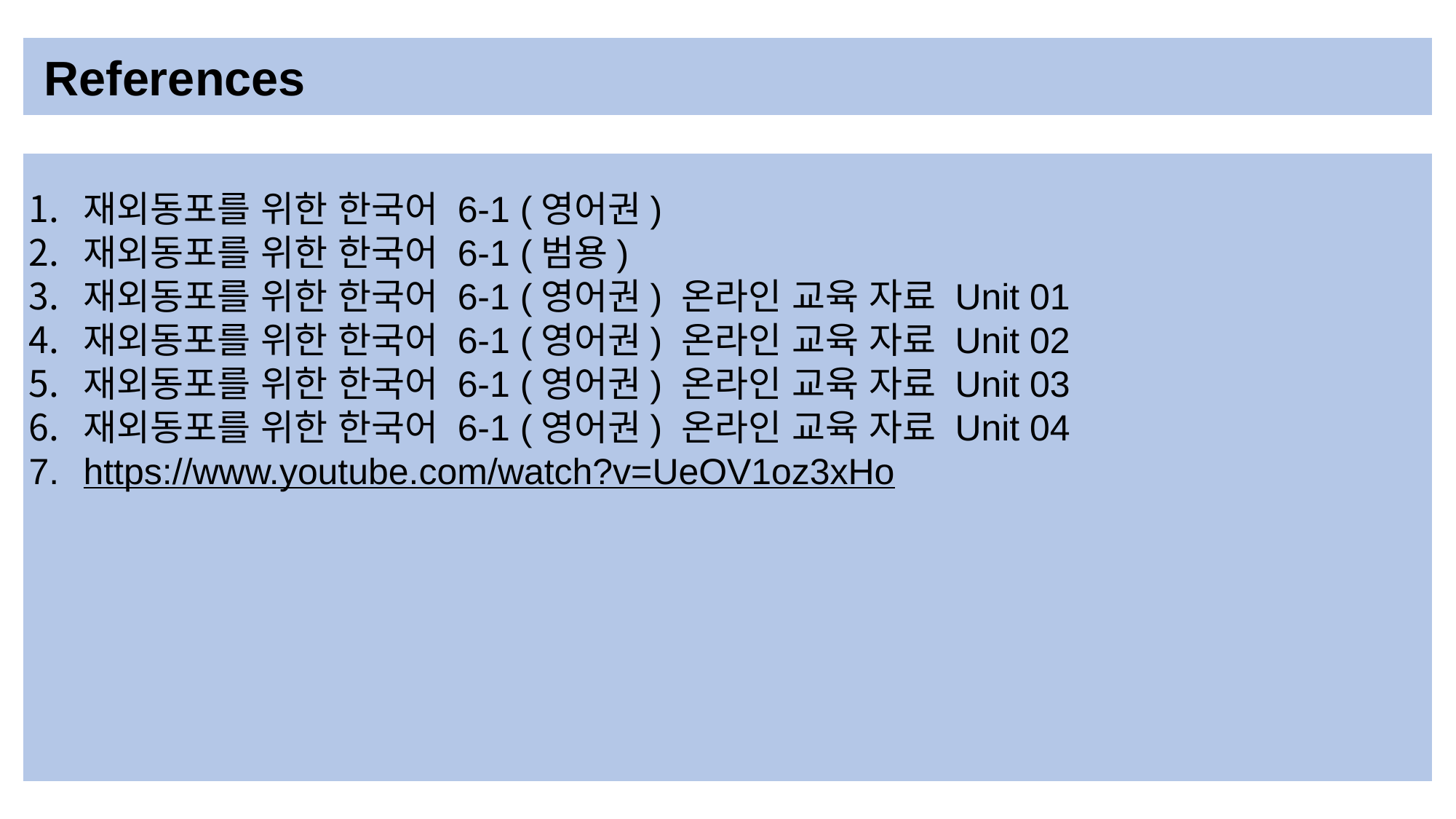

References

재외동포를 위한 한국어 6-1 (영어권)
재외동포를 위한 한국어 6-1 (범용)
재외동포를 위한 한국어 6-1 (영어권) 온라인 교육 자료 Unit 01
재외동포를 위한 한국어 6-1 (영어권) 온라인 교육 자료 Unit 02
재외동포를 위한 한국어 6-1 (영어권) 온라인 교육 자료 Unit 03
재외동포를 위한 한국어 6-1 (영어권) 온라인 교육 자료 Unit 04
https://www.youtube.com/watch?v=UeOV1oz3xHo